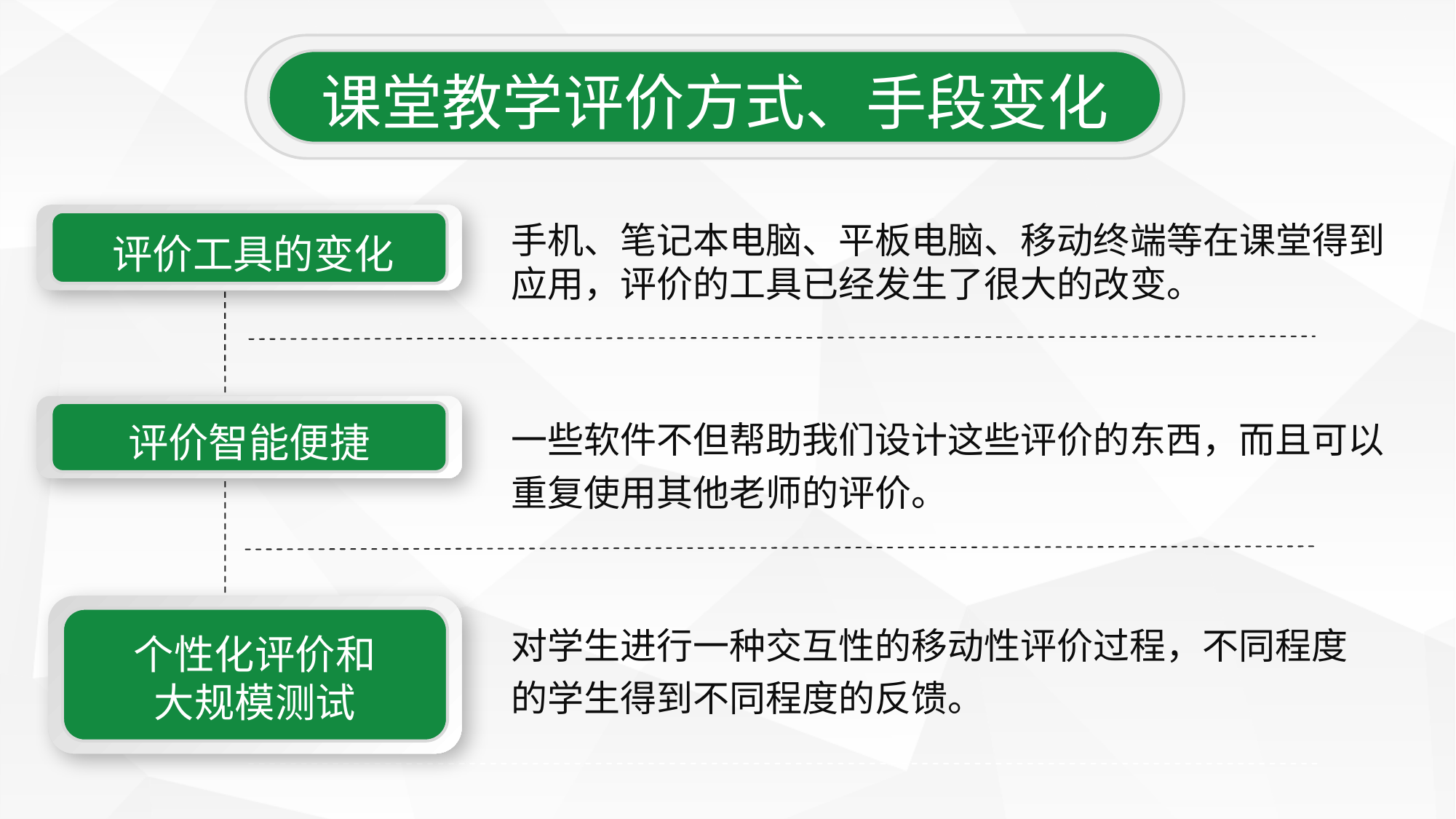

课堂教学评价方式、手段变化

评价工具的变化
手机、笔记本电脑、平板电脑、移动终端等在课堂得到应用，评价的工具已经发生了很大的改变。

评价智能便捷
一些软件不但帮助我们设计这些评价的东西，而且可以重复使用其他老师的评价。

个性化评价和大规模测试
对学生进行一种交互性的移动性评价过程，不同程度的学生得到不同程度的反馈。